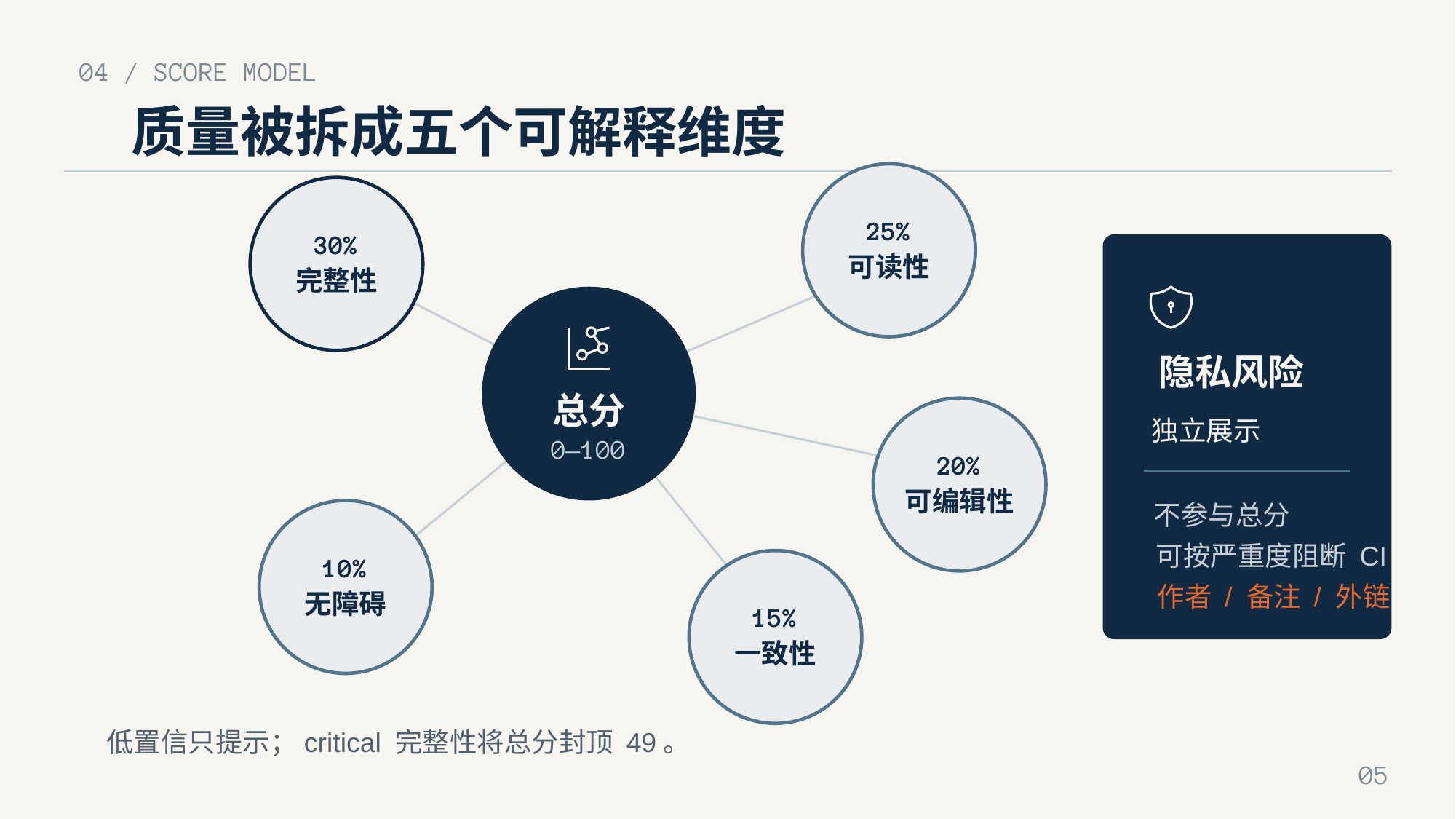

04 / SCORE MODEL
质量被拆成五个可解释维度

25%
可读性

30%
完整性

总分
0—100

20%
可编辑性

10%
无障碍

15%
一致性

隐私风险
独立展示

不参与总分
可按严重度阻断 CI
作者 / 备注 / 外链
低置信只提示；critical 完整性将总分封顶 49。
05